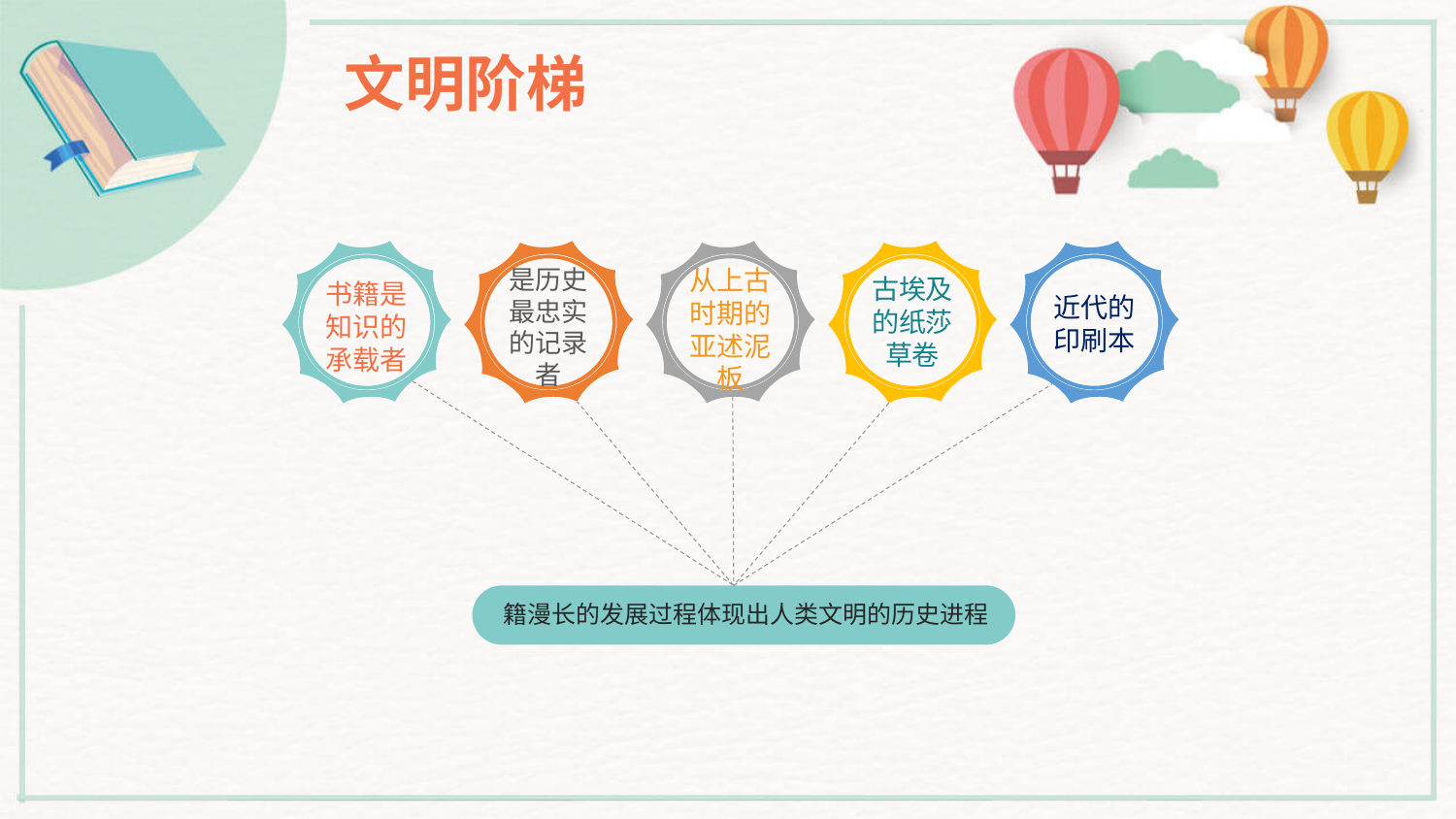

文明阶梯

是历史最忠实的记录者
从上古时期的亚述泥板
古埃及的纸莎草卷
书籍是知识的承载者
近代的印刷本

籍漫长的发展过程体现出人类文明的历史进程